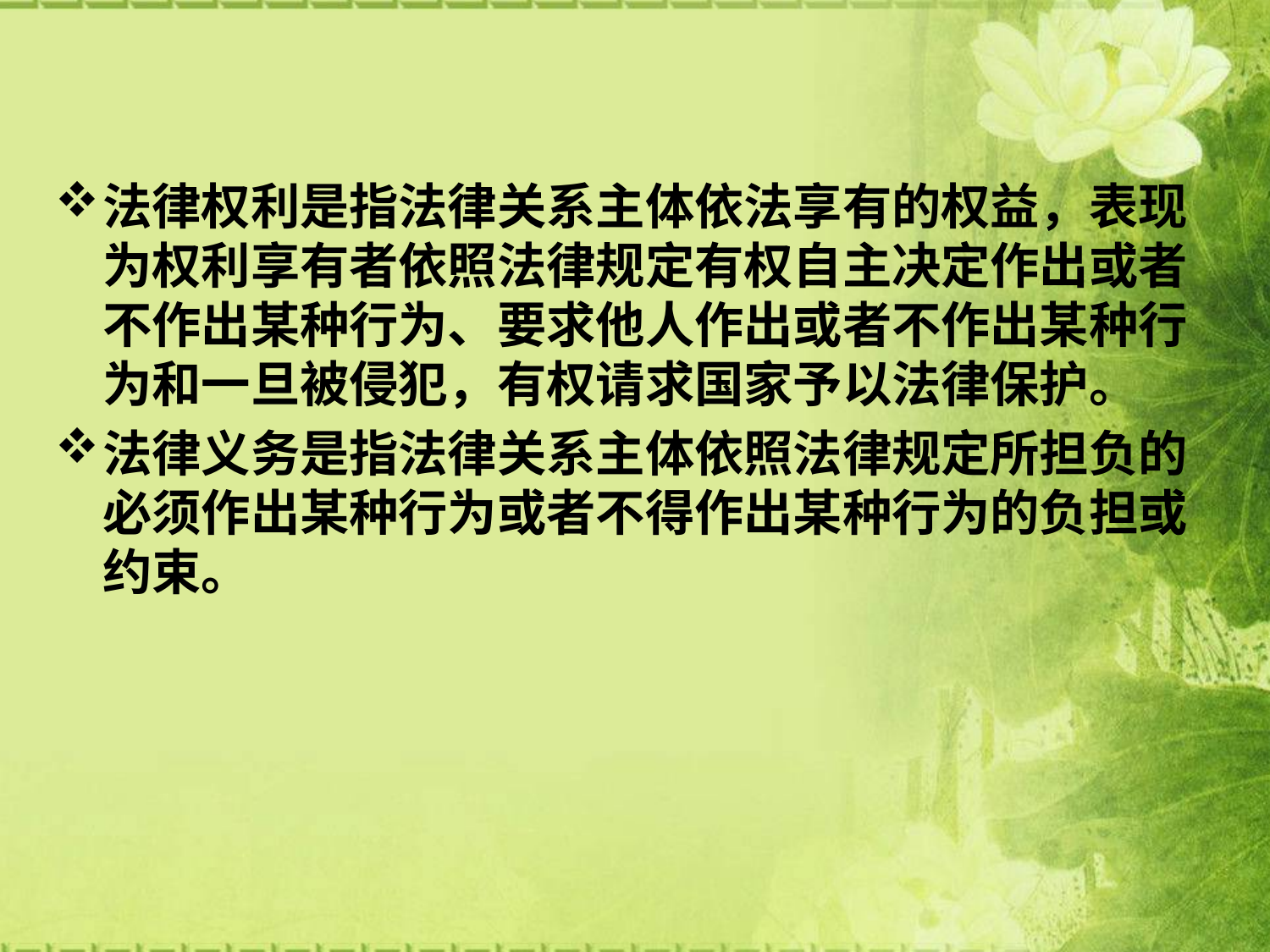

#
法律权利是指法律关系主体依法享有的权益，表现为权利享有者依照法律规定有权自主决定作出或者不作出某种行为、要求他人作出或者不作出某种行为和一旦被侵犯，有权请求国家予以法律保护。
法律义务是指法律关系主体依照法律规定所担负的必须作出某种行为或者不得作出某种行为的负担或约束。